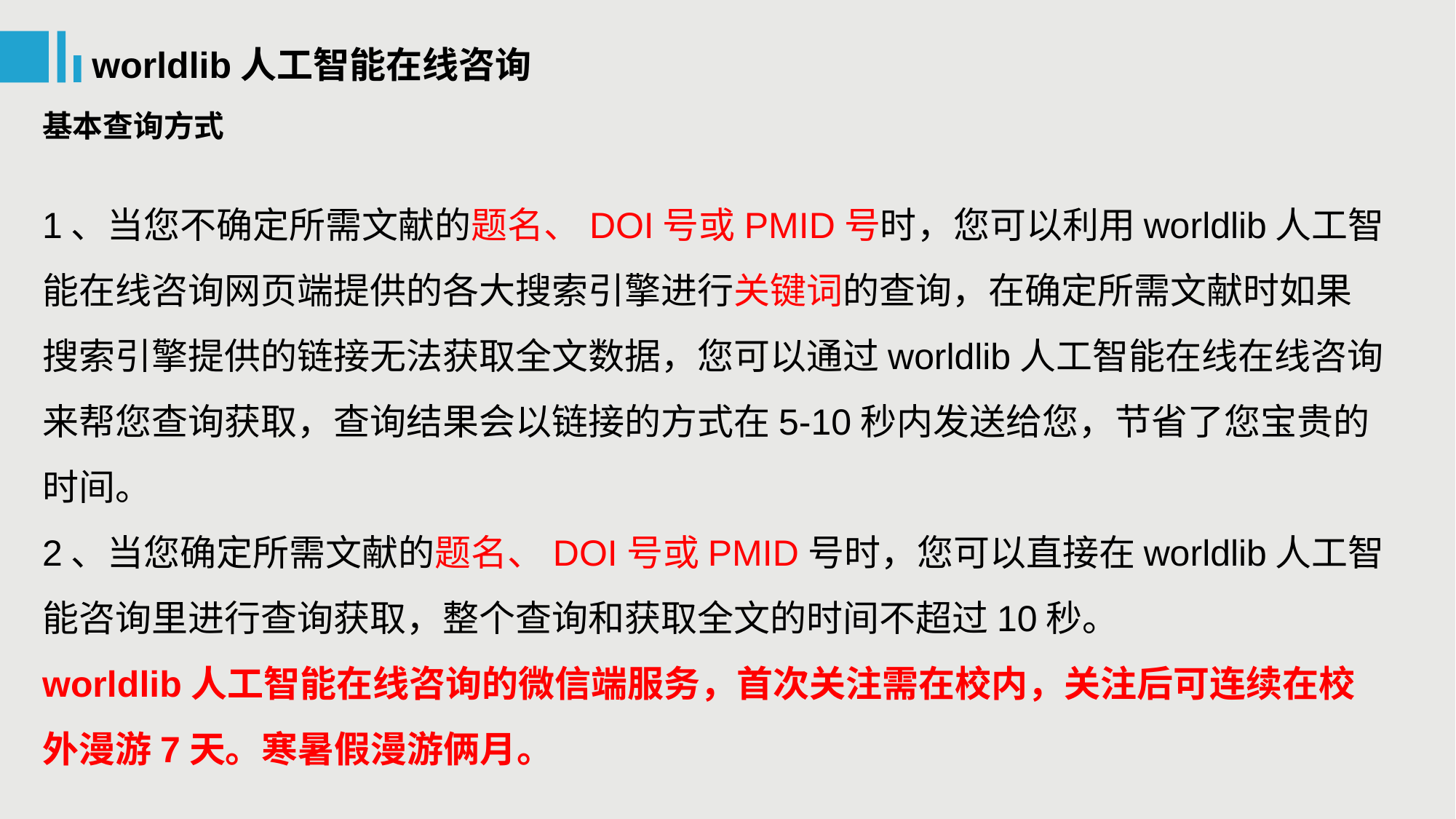

worldlib人工智能在线咨询

基本查询方式

1、当您不确定所需文献的题名、DOI号或PMID号时，您可以利用worldlib人工智能在线咨询网页端提供的各大搜索引擎进行关键词的查询，在确定所需文献时如果搜索引擎提供的链接无法获取全文数据，您可以通过worldlib人工智能在线在线咨询来帮您查询获取，查询结果会以链接的方式在5-10秒内发送给您，节省了您宝贵的时间。
2、当您确定所需文献的题名、DOI号或PMID号时，您可以直接在worldlib人工智能咨询里进行查询获取，整个查询和获取全文的时间不超过10秒。
worldlib人工智能在线咨询的微信端服务，首次关注需在校内，关注后可连续在校外漫游7天。寒暑假漫游俩月。